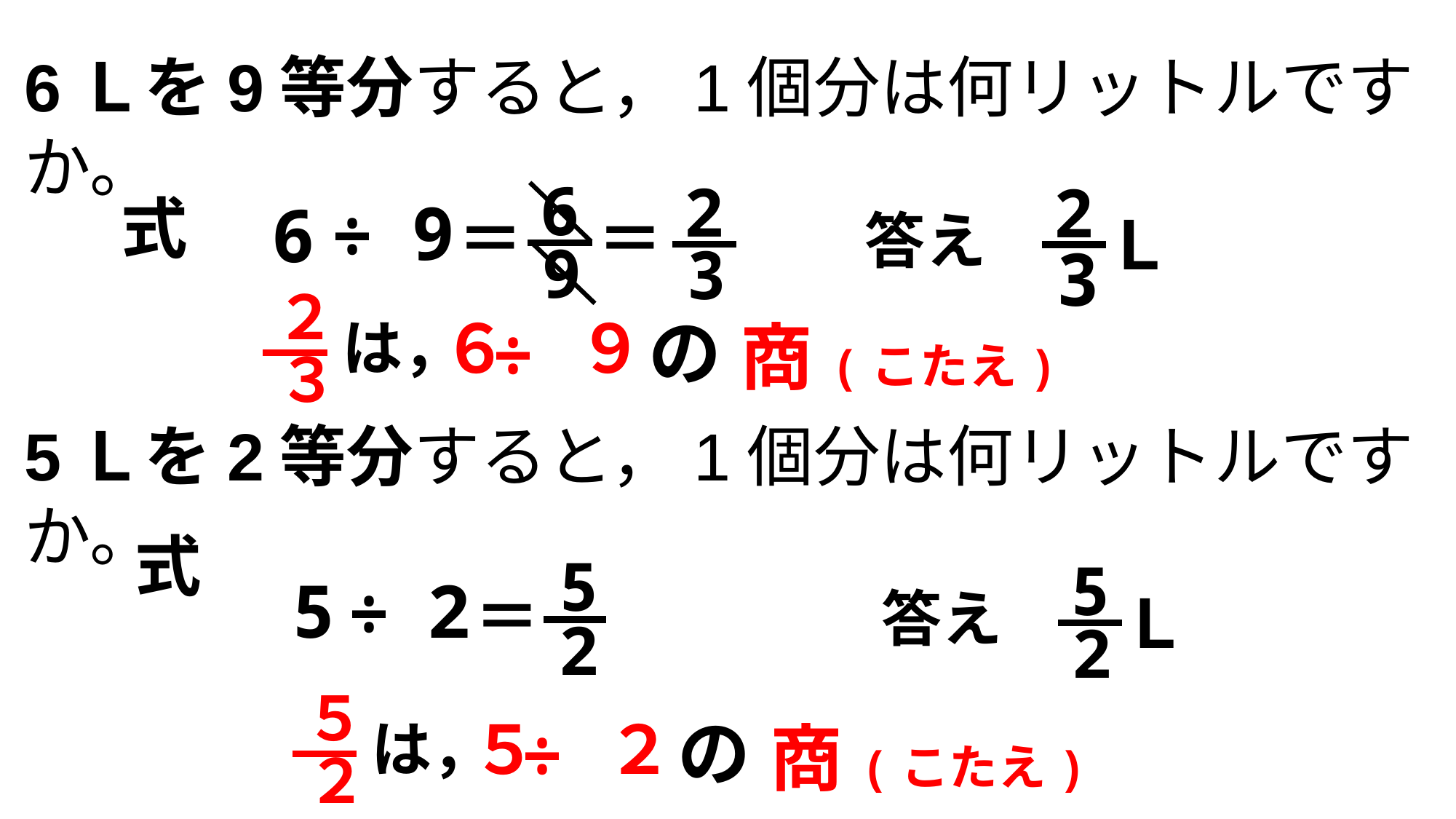

6Ｌを9等分すると，1個分は何リットルですか。
6
9
2
3
2
3
Ｌ
式
9
6
÷
＝
＝
答え
２
３
の
６
９
÷
は，
商(こたえ)
5Ｌを2等分すると，1個分は何リットルですか。
式
5
2
5
2
Ｌ
5
2
÷
＝
答え
５
２
の
５
２
÷
は，
商(こたえ)